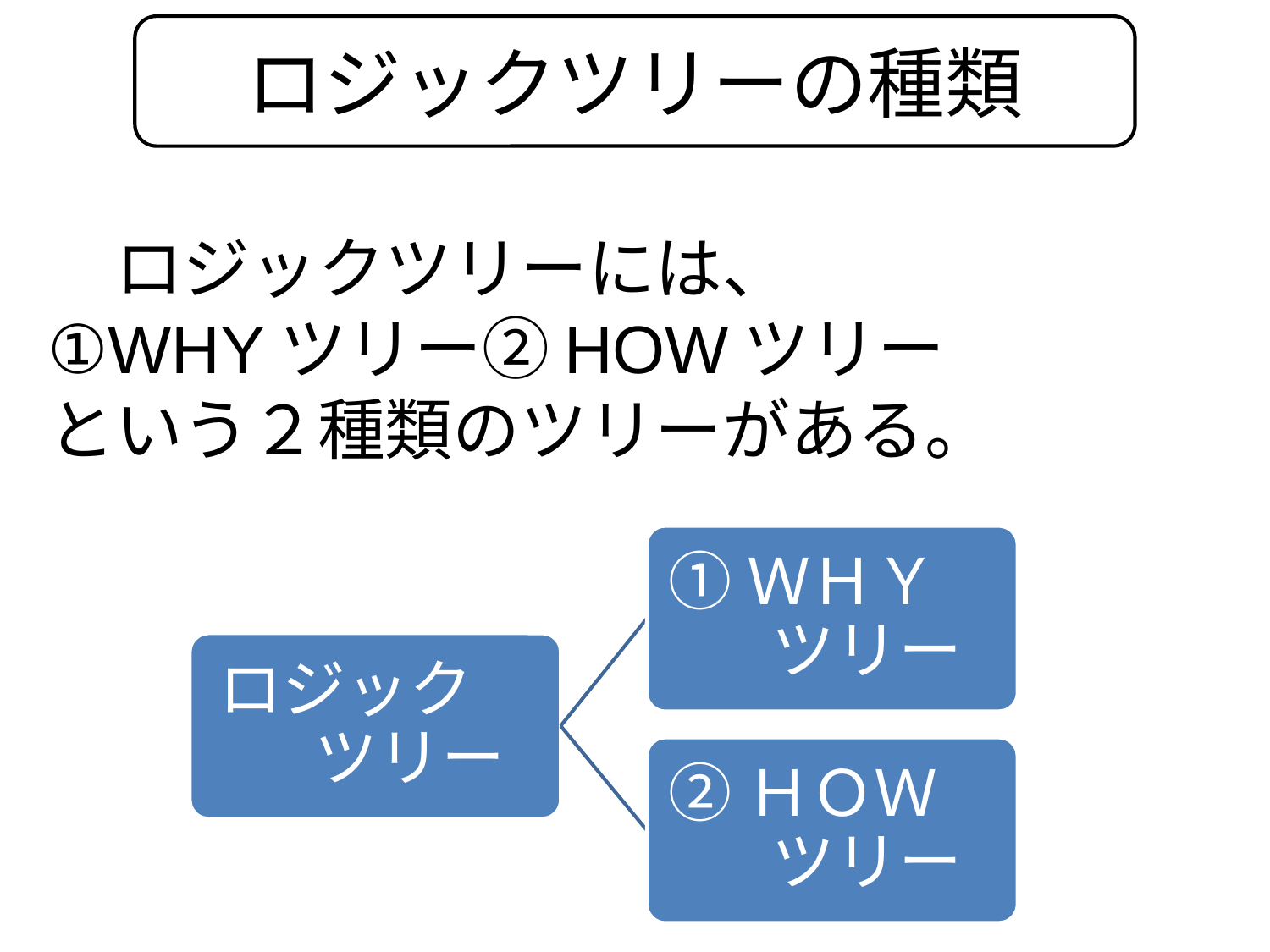

ロジックツリーの種類
　ロジックツリーには、
①WHYツリー②HOWツリー
という２種類のツリーがある。
ロジック　　ツリー

①ＷＨＹ　　ツリー

②ＨＯＷ　　ツリー